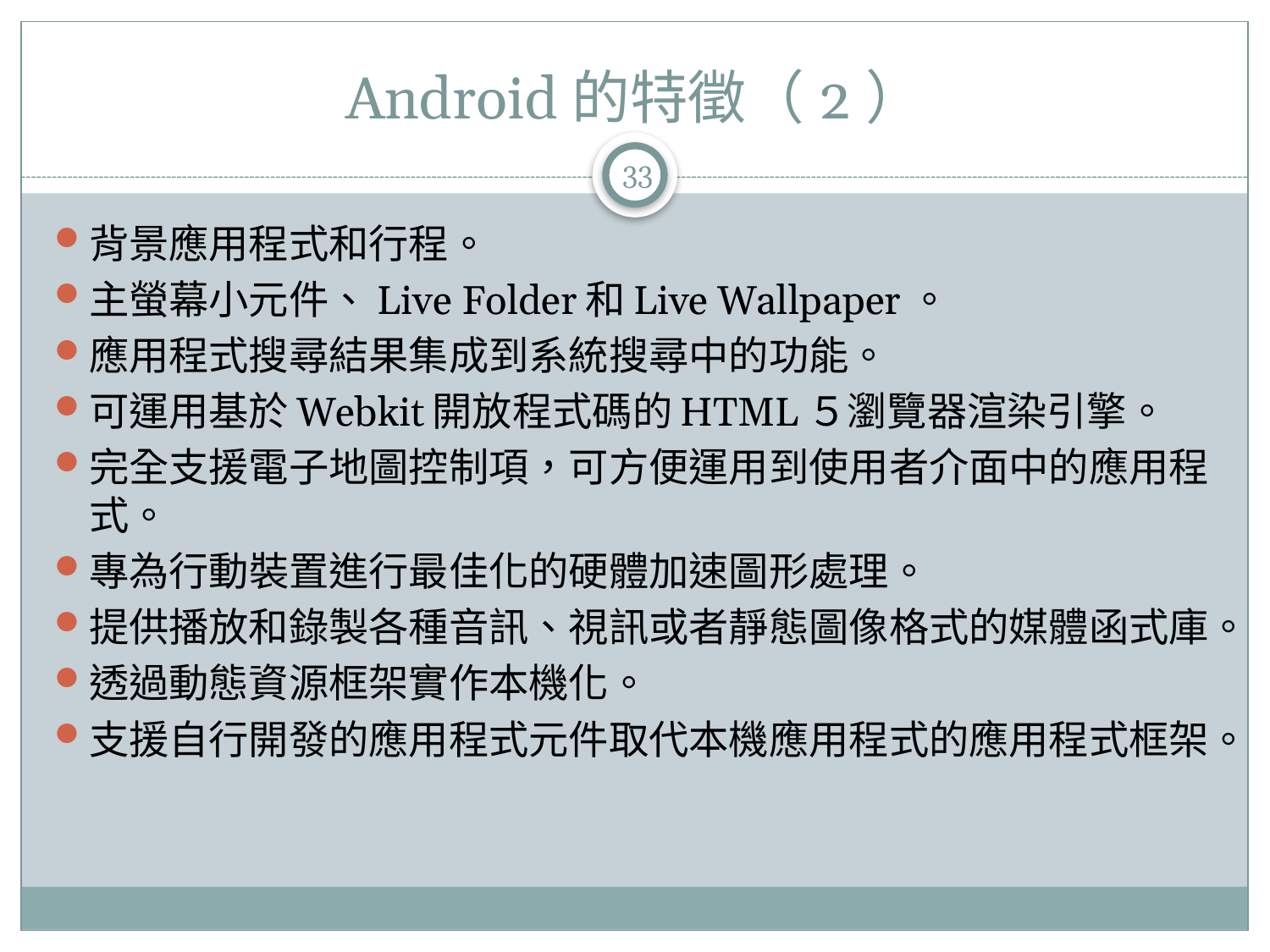

# Android的特徵（2）
33
背景應用程式和行程。
主螢幕小元件、Live Folder和Live Wallpaper。
應用程式搜尋結果集成到系統搜尋中的功能。
可運用基於Webkit開放程式碼的HTML５瀏覽器渲染引擎。
完全支援電子地圖控制項，可方便運用到使用者介面中的應用程式。
專為行動裝置進行最佳化的硬體加速圖形處理。
提供播放和錄製各種音訊、視訊或者靜態圖像格式的媒體函式庫。
透過動態資源框架實作本機化。
支援自行開發的應用程式元件取代本機應用程式的應用程式框架。